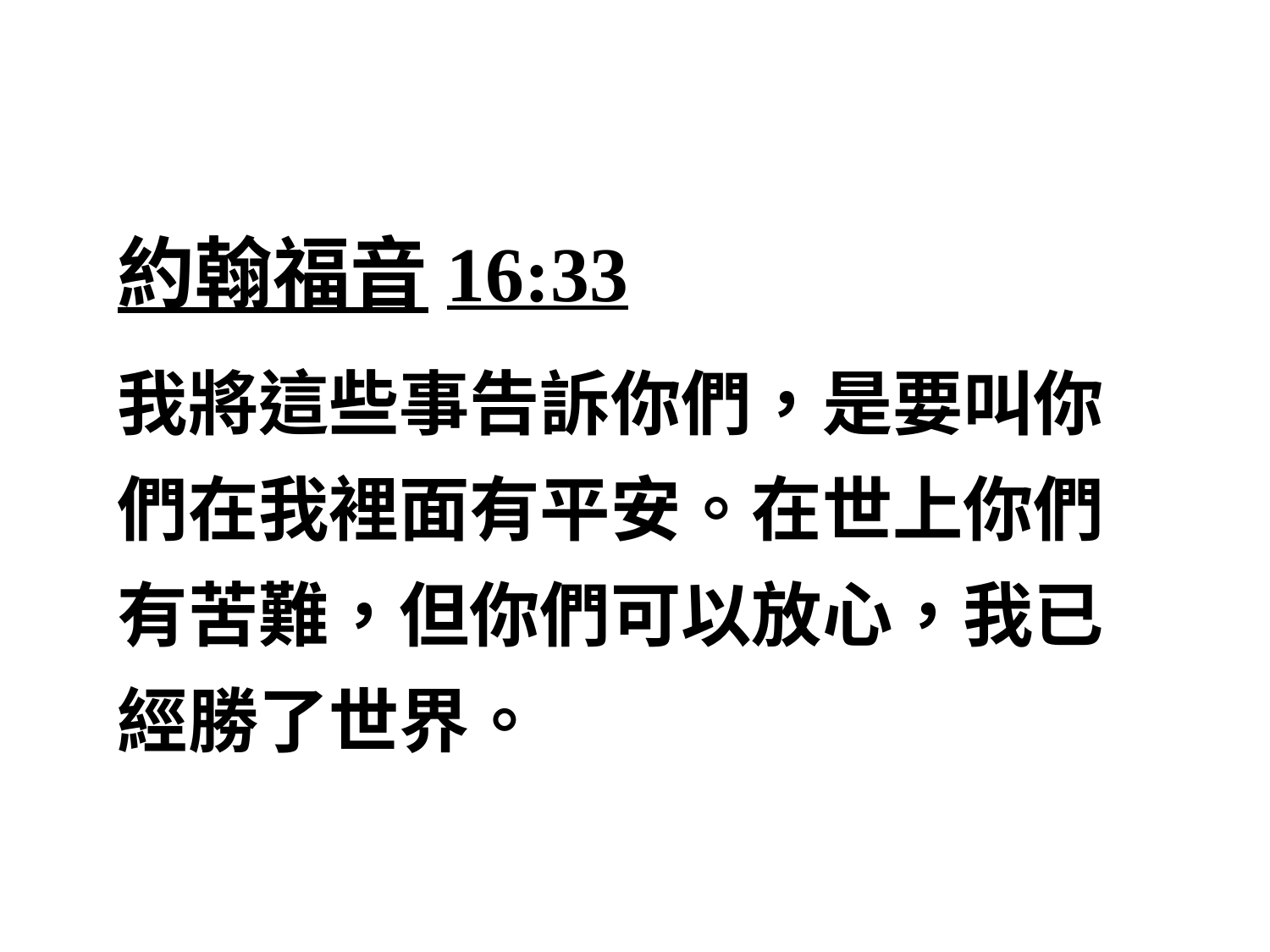

約翰福音16:33

我將這些事告訴你們，是要叫你們在我裡面有平安。在世上你們有苦難，但你們可以放心，我已經勝了世界。